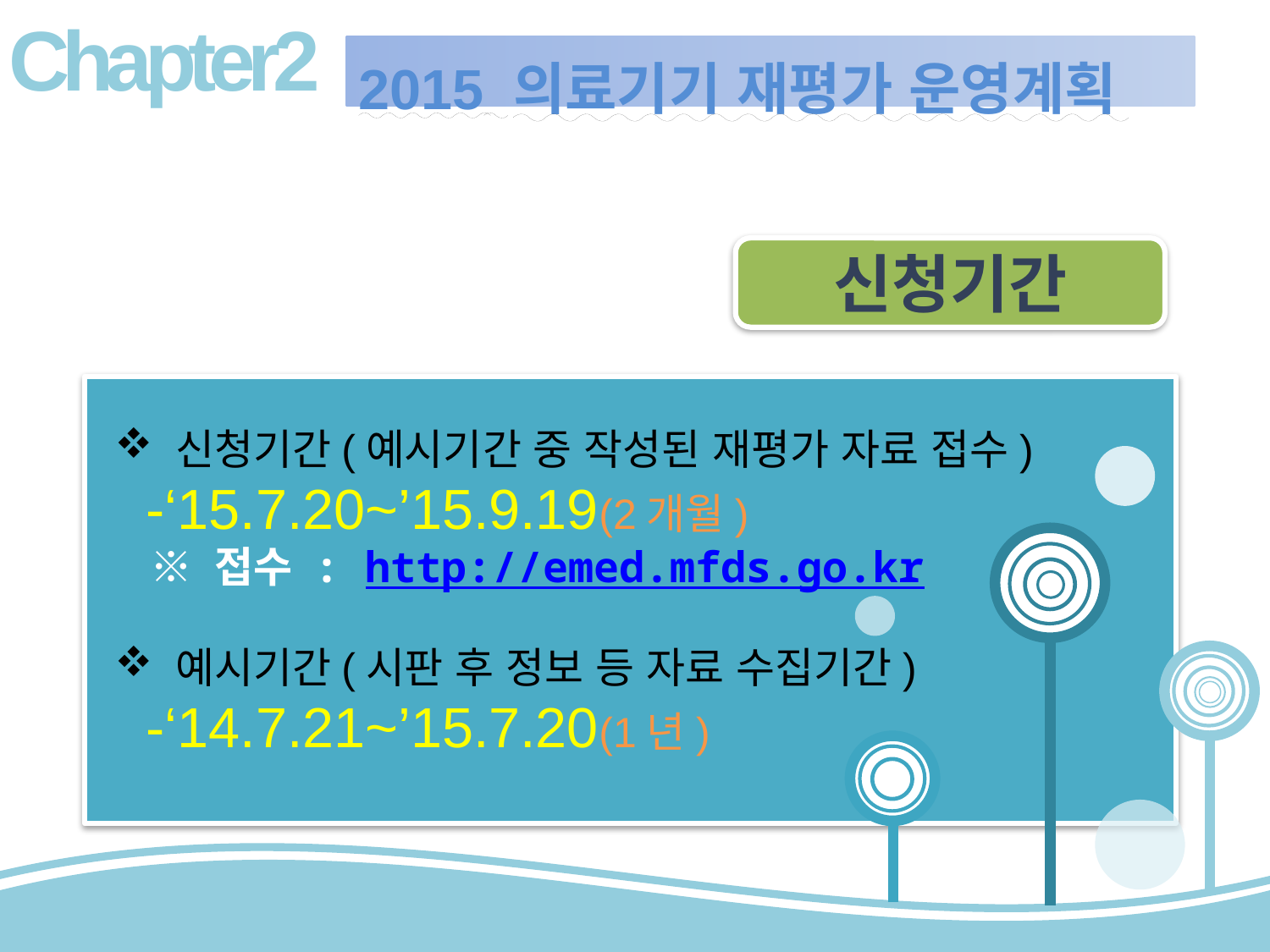

Chapter2
# 2015 의료기기 재평가 운영계획
신청기간

 신청기간(예시기간 중 작성된 재평가 자료 접수)
  -‘15.7.20~’15.9.19(2개월)
   ※ 접수 : http://emed.mfds.go.kr

 예시기간(시판 후 정보 등 자료 수집기간)
  -‘14.7.21~’15.7.20(1년)